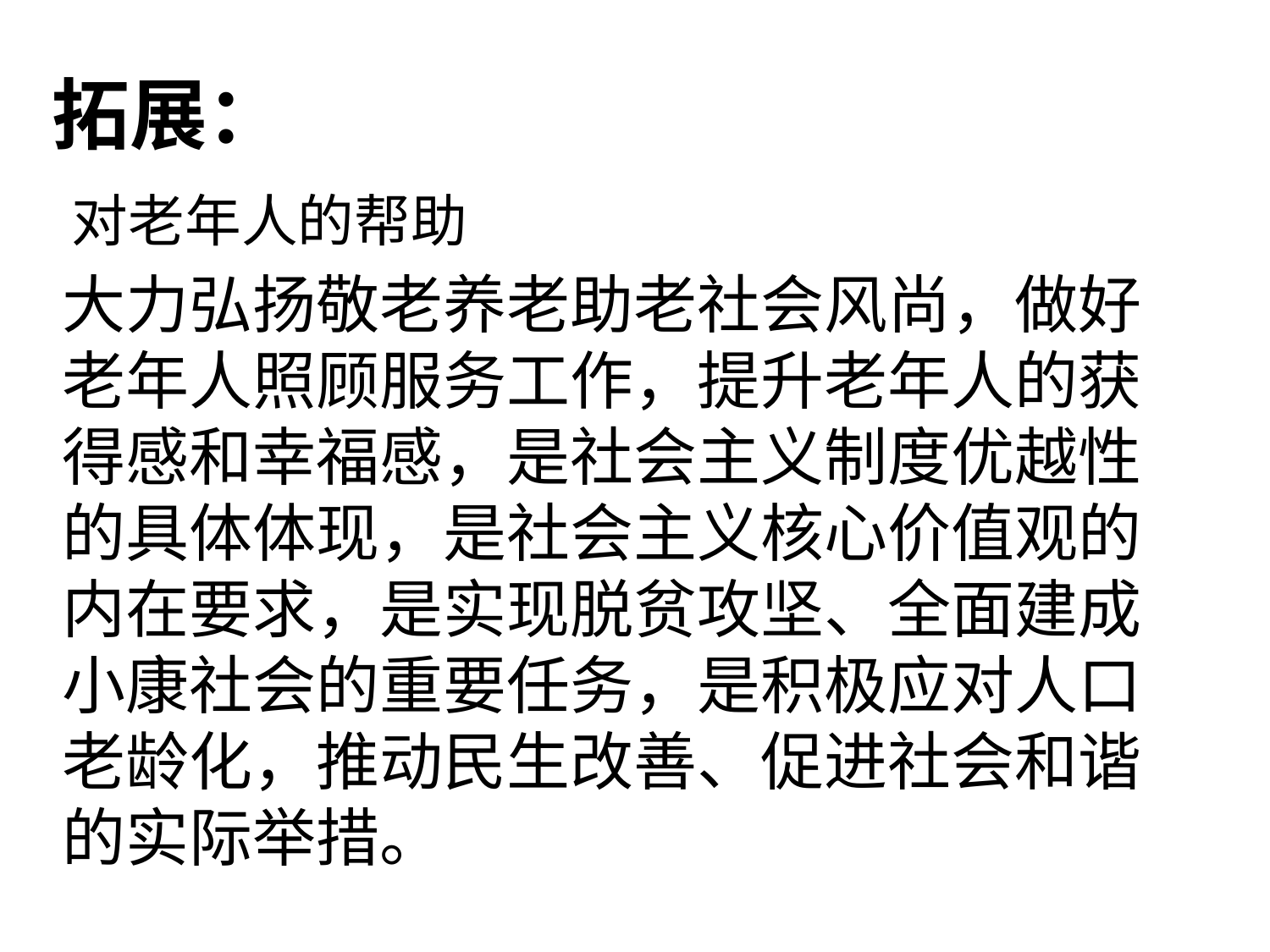

拓展：

对老年人的帮助
大力弘扬敬老养老助老社会风尚，做好老年人照顾服务工作，提升老年人的获得感和幸福感，是社会主义制度优越性的具体体现，是社会主义核心价值观的内在要求，是实现脱贫攻坚、全面建成小康社会的重要任务，是积极应对人口老龄化，推动民生改善、促进社会和谐的实际举措。